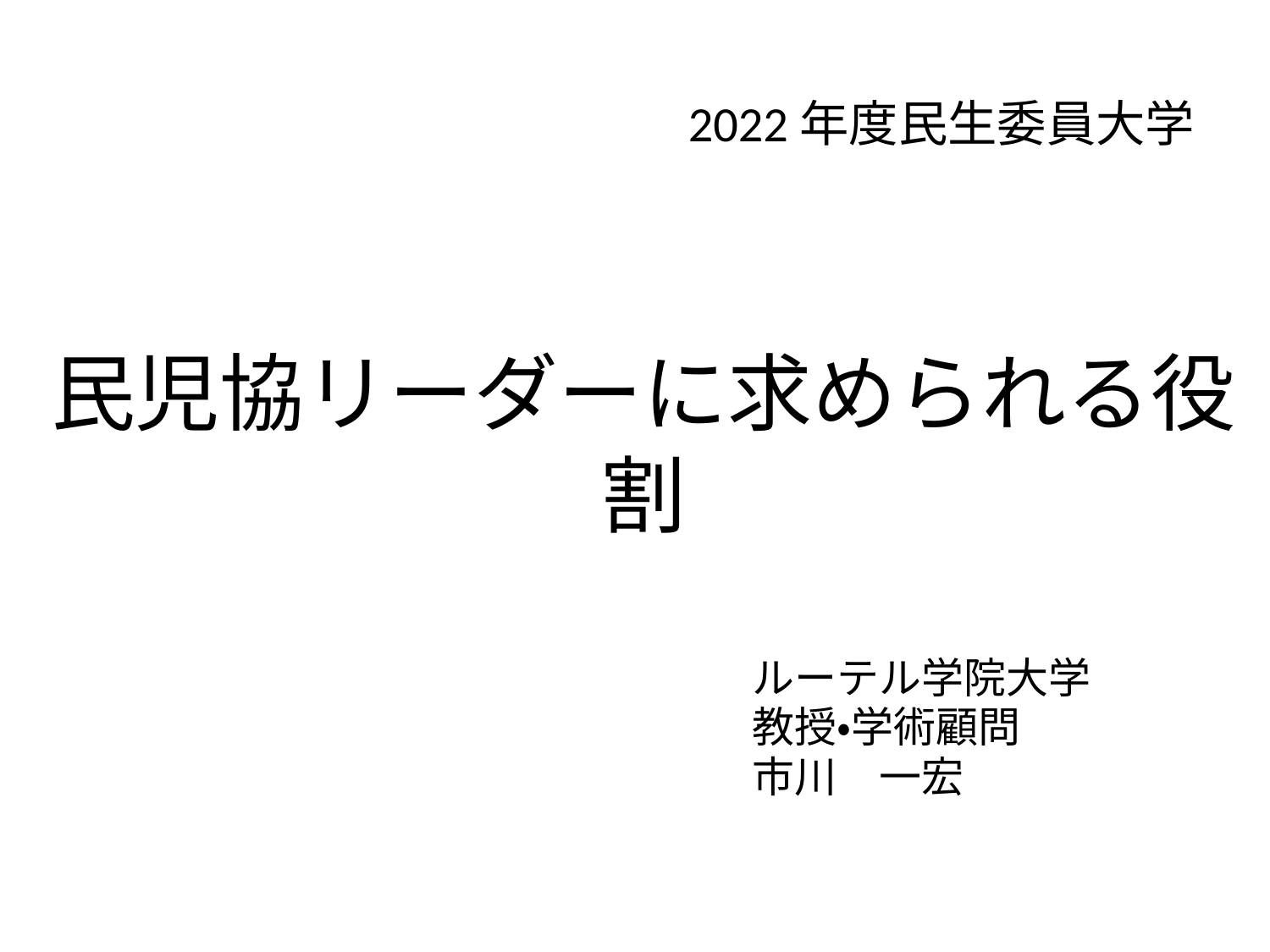

2022年度民生委員大学
# 民児協リーダーに求められる役割
ルーテル学院大学 教授・学術顧問
市川　一宏
1